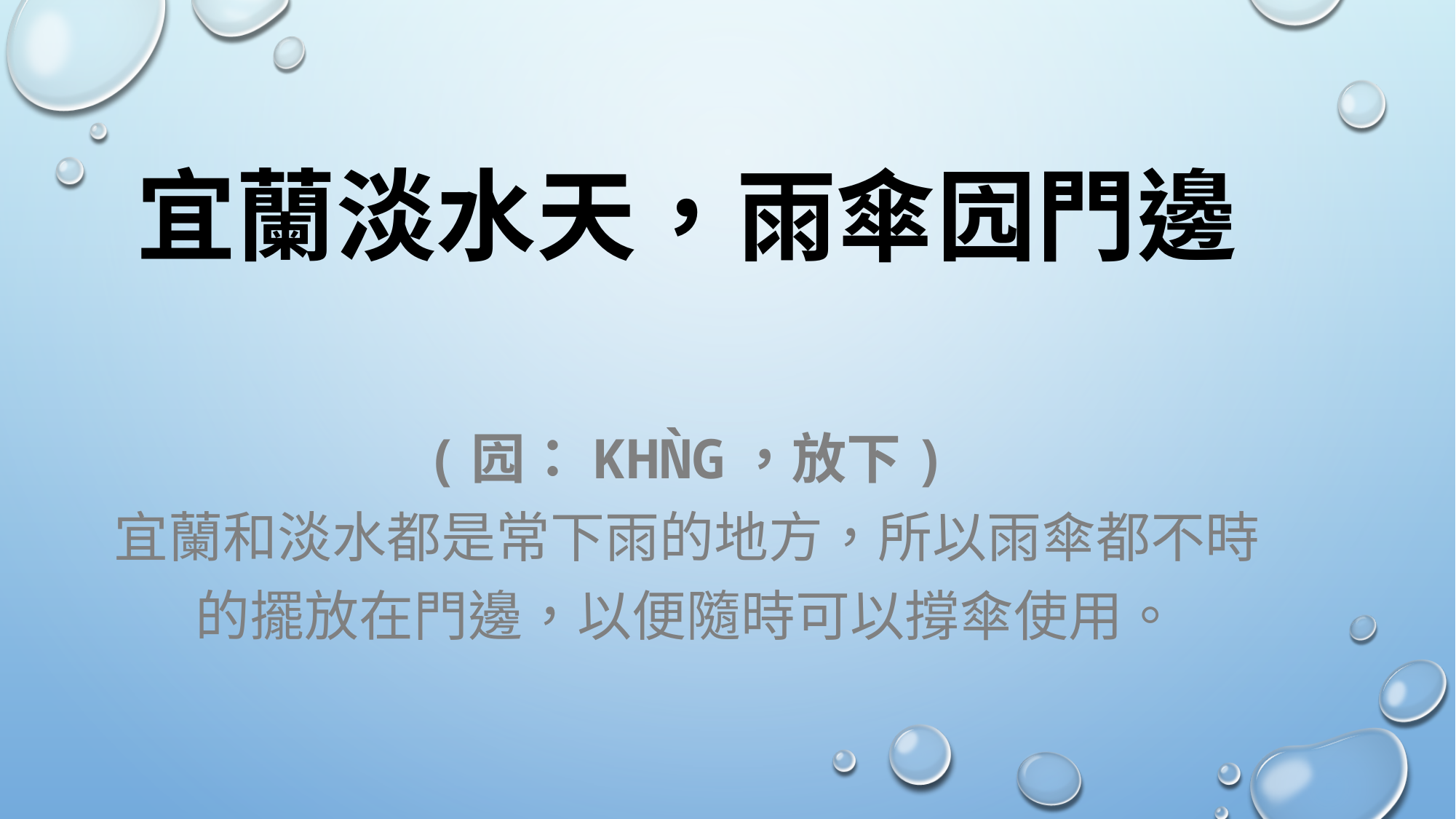

# 宜蘭淡水天，雨傘囥門邊
(囥：khǹg，放下)
宜蘭和淡水都是常下雨的地方，所以雨傘都不時的擺放在門邊，以便隨時可以撐傘使用。